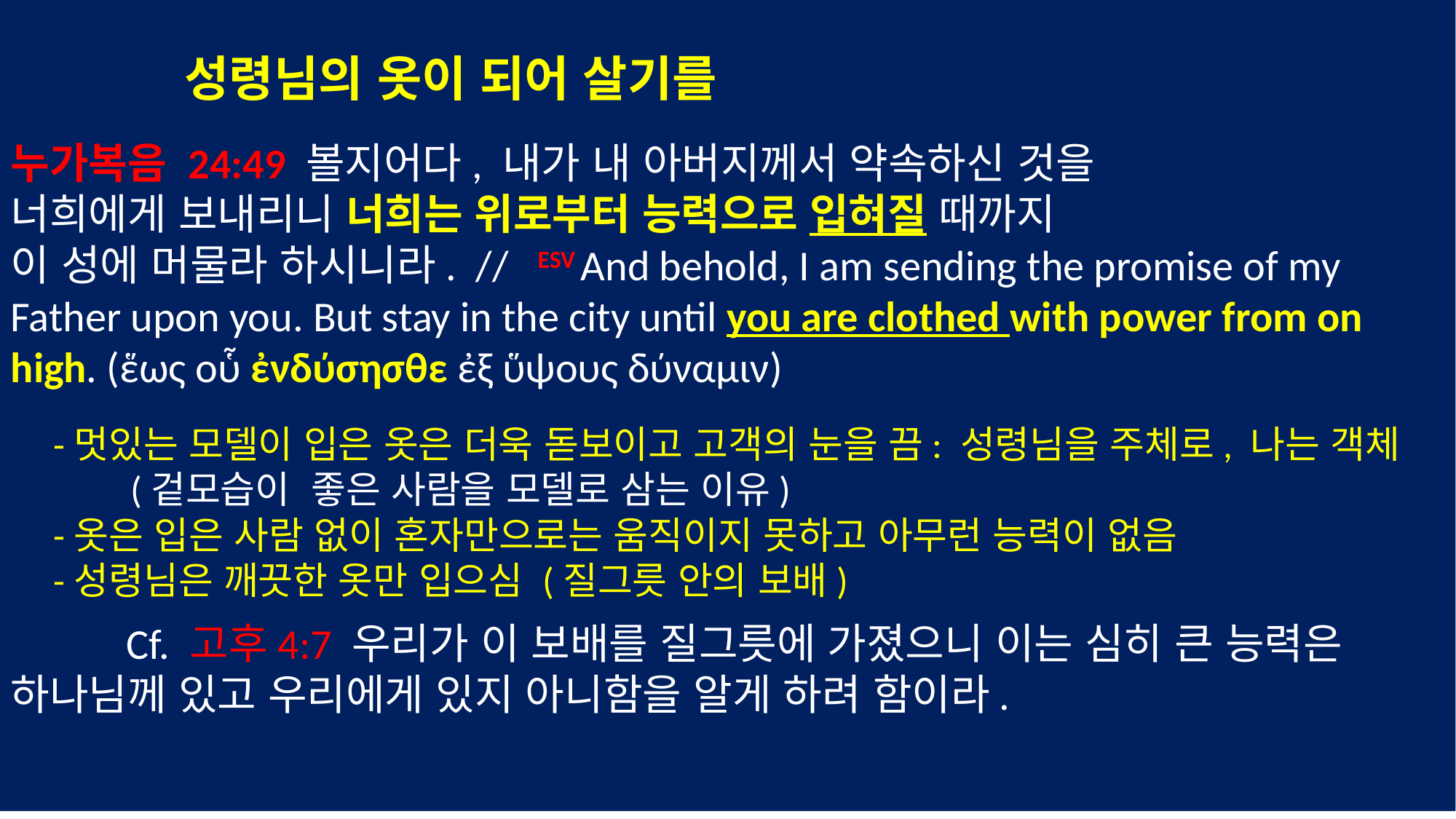

성령님의 옷이 되어 살기를

누가복음 24:49 볼지어다, 내가 내 아버지께서 약속하신 것을
너희에게 보내리니 너희는 위로부터 능력으로 입혀질 때까지
이 성에 머물라 하시니라.  //   ESV And behold, I am sending the promise of my Father upon you. But stay in the city until you are clothed with power from on high. (ἕως οὗ ἐνδύσησθε ἐξ ὕψους δύναμιν)

     -멋있는 모델이 입은 옷은 더욱 돋보이고 고객의 눈을 끔: 성령님을 주체로, 나는 객체
              (겉모습이  좋은 사람을 모델로 삼는 이유)
     -옷은 입은 사람 없이 혼자만으로는 움직이지 못하고 아무런 능력이 없음
     -성령님은 깨끗한 옷만 입으심 (질그릇 안의 보배)

            Cf. 고후4:7 우리가 이 보배를 질그릇에 가졌으니 이는 심히 큰 능력은 하나님께 있고 우리에게 있지 아니함을 알게 하려 함이라.